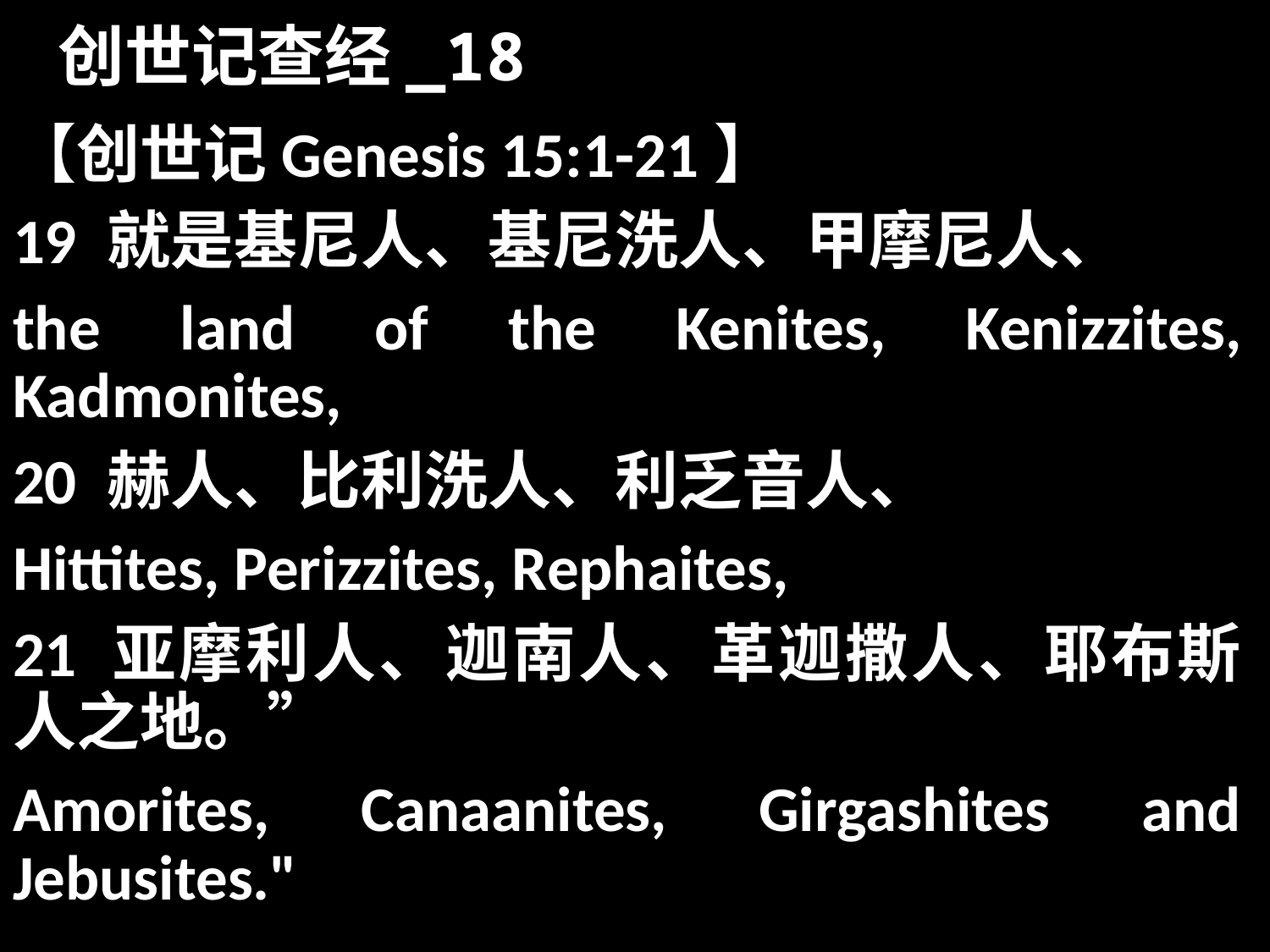

# 创世记查经_18
【创世记Genesis 15:1-21】
19 就是基尼人、基尼洗人、甲摩尼人、
the land of the Kenites, Kenizzites, Kadmonites,
20 赫人、比利洗人、利乏音人、
Hittites, Perizzites, Rephaites,
21 亚摩利人、迦南人、革迦撒人、耶布斯人之地。”
Amorites, Canaanites, Girgashites and Jebusites."